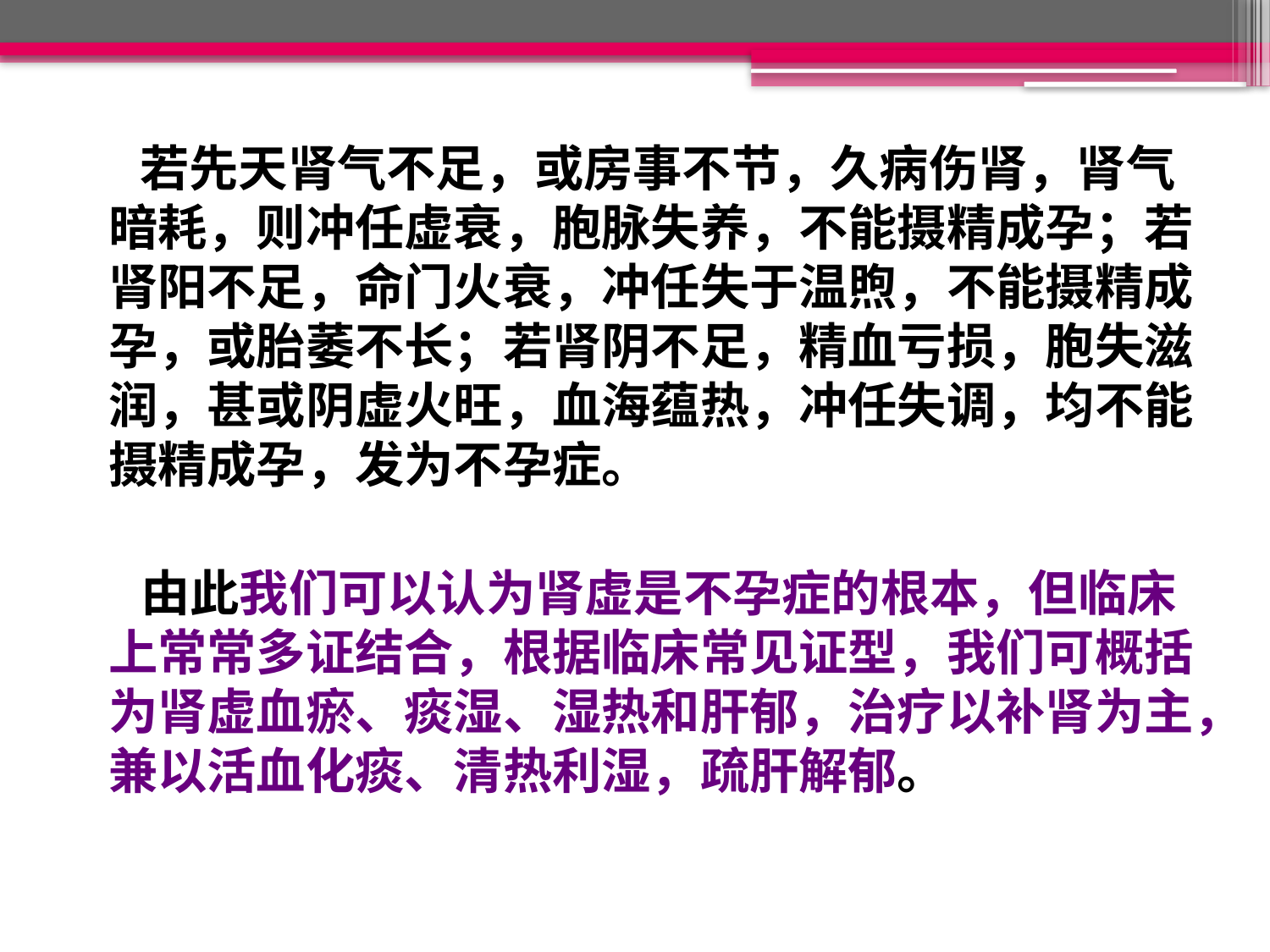

若先天肾气不足，或房事不节，久病伤肾，肾气暗耗，则冲任虚衰，胞脉失养，不能摄精成孕；若肾阳不足，命门火衰，冲任失于温煦，不能摄精成孕，或胎萎不长；若肾阴不足，精血亏损，胞失滋润，甚或阴虚火旺，血海蕴热，冲任失调，均不能摄精成孕，发为不孕症。

     由此我们可以认为肾虚是不孕症的根本，但临床上常常多证结合，根据临床常见证型，我们可概括为肾虚血瘀、痰湿、湿热和肝郁，治疗以补肾为主，兼以活血化痰、清热利湿，疏肝解郁。